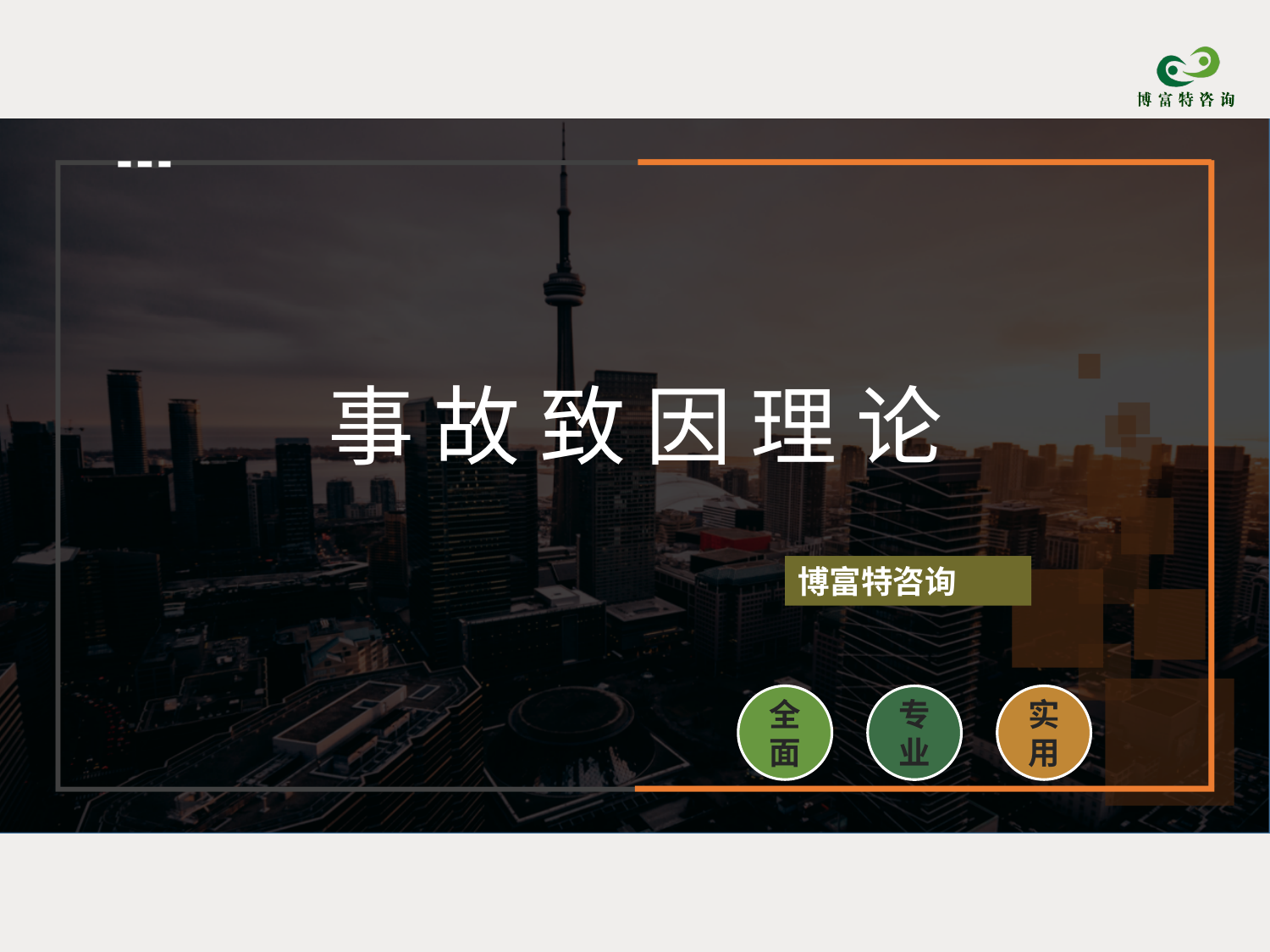

事 故 致 因 理 论
博富特咨询
全面
实用
专业